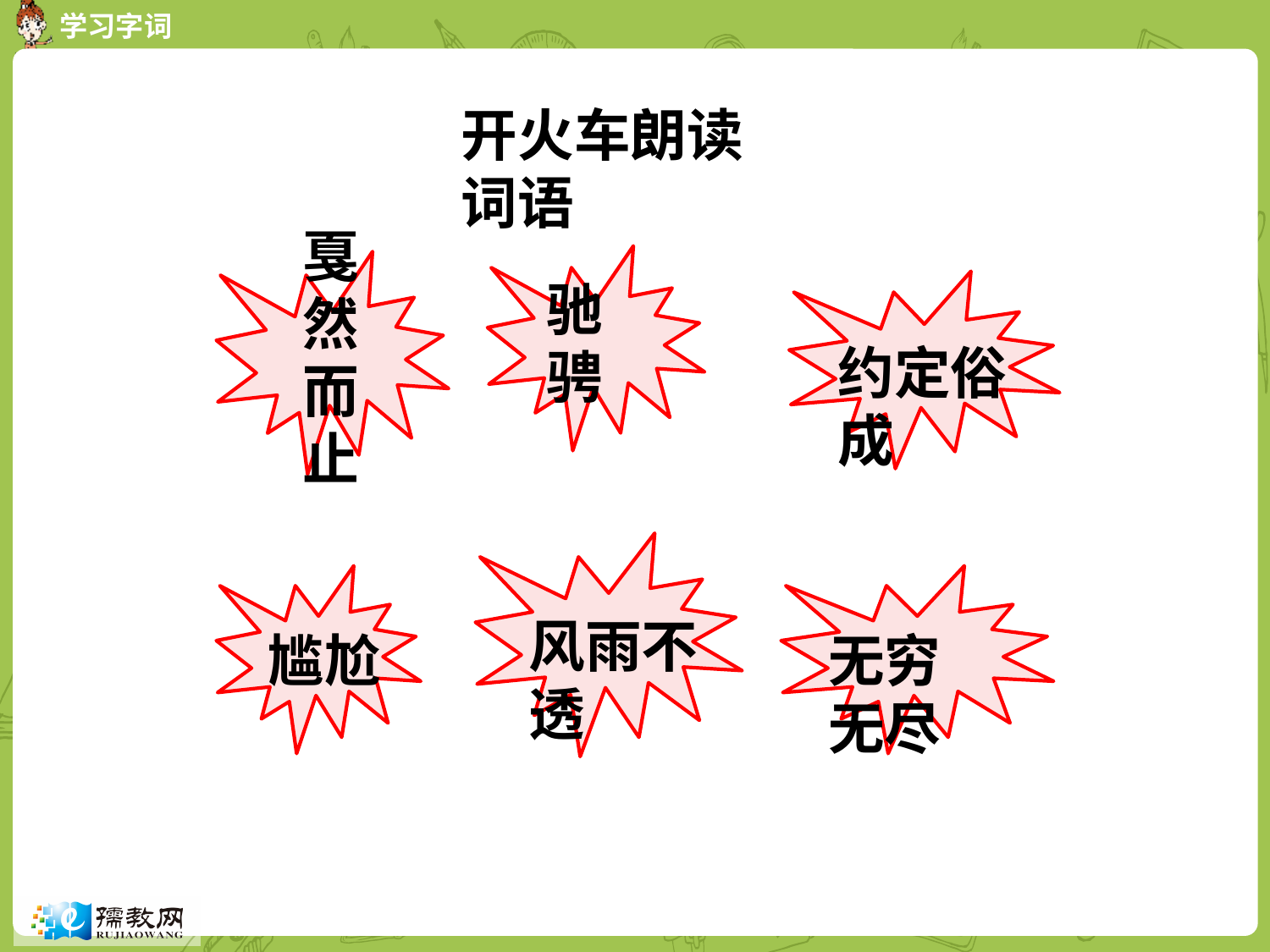

开火车朗读词语
驰骋
戛然而止

约定俗成

风雨不透
尴尬
无穷无尽